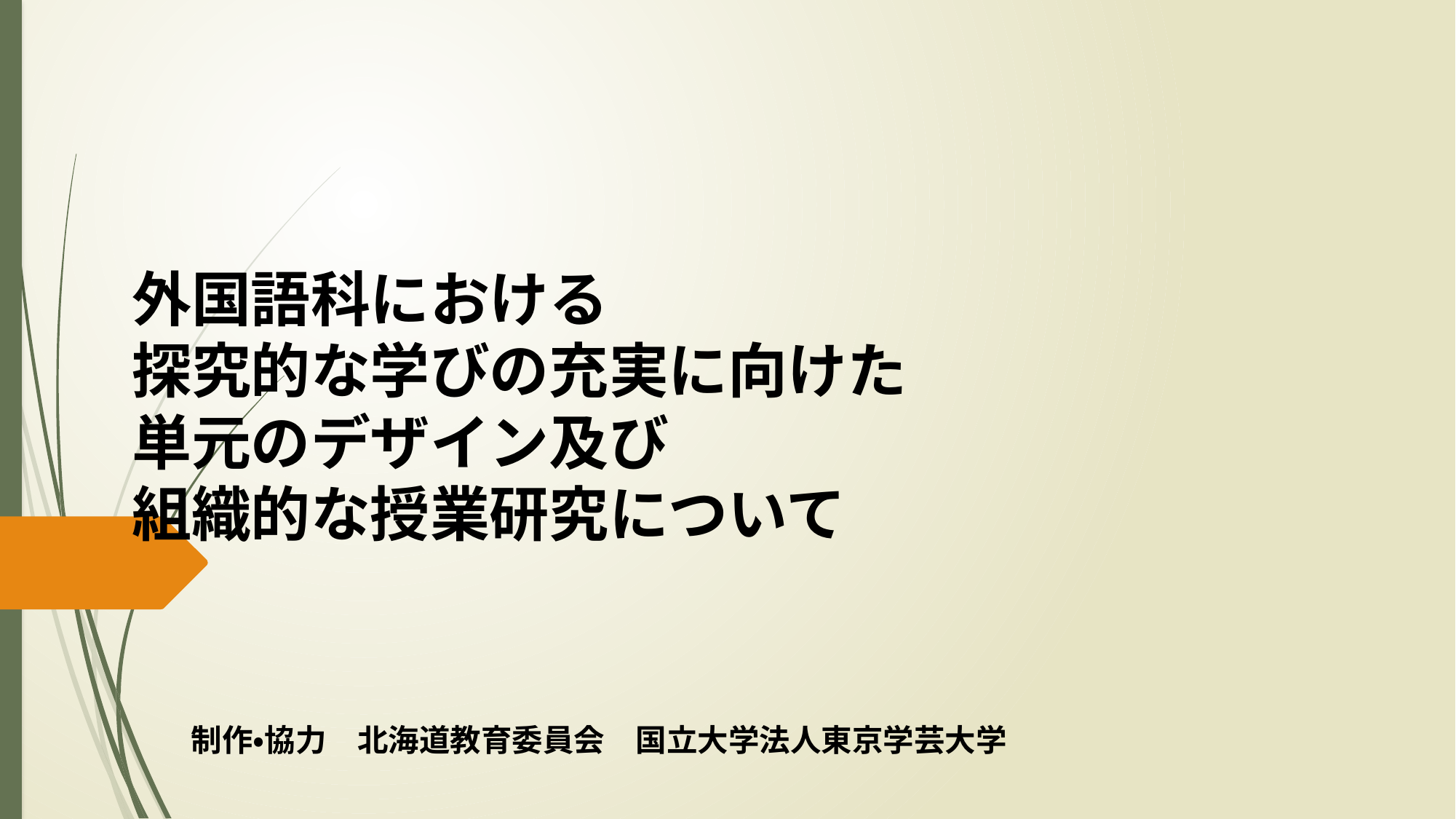

# 外国語科における 探究的な学びの充実に向けた 単元のデザイン及び 組織的な授業研究について 　制作・協力　北海道教育委員会　国立大学法人東京学芸大学